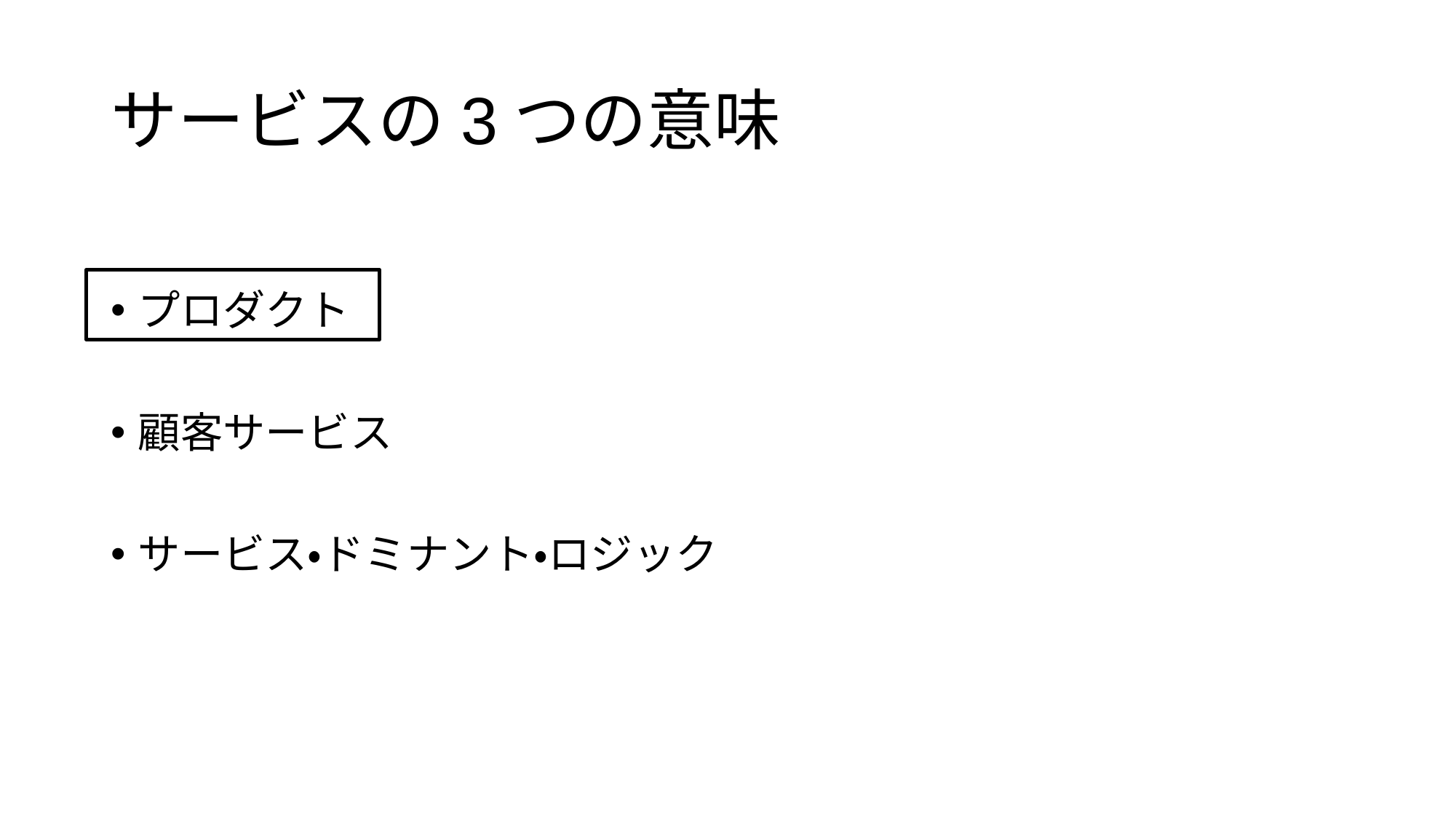

# サービスの3つの意味

プロダクト

顧客サービス

サービス・ドミナント・ロジック